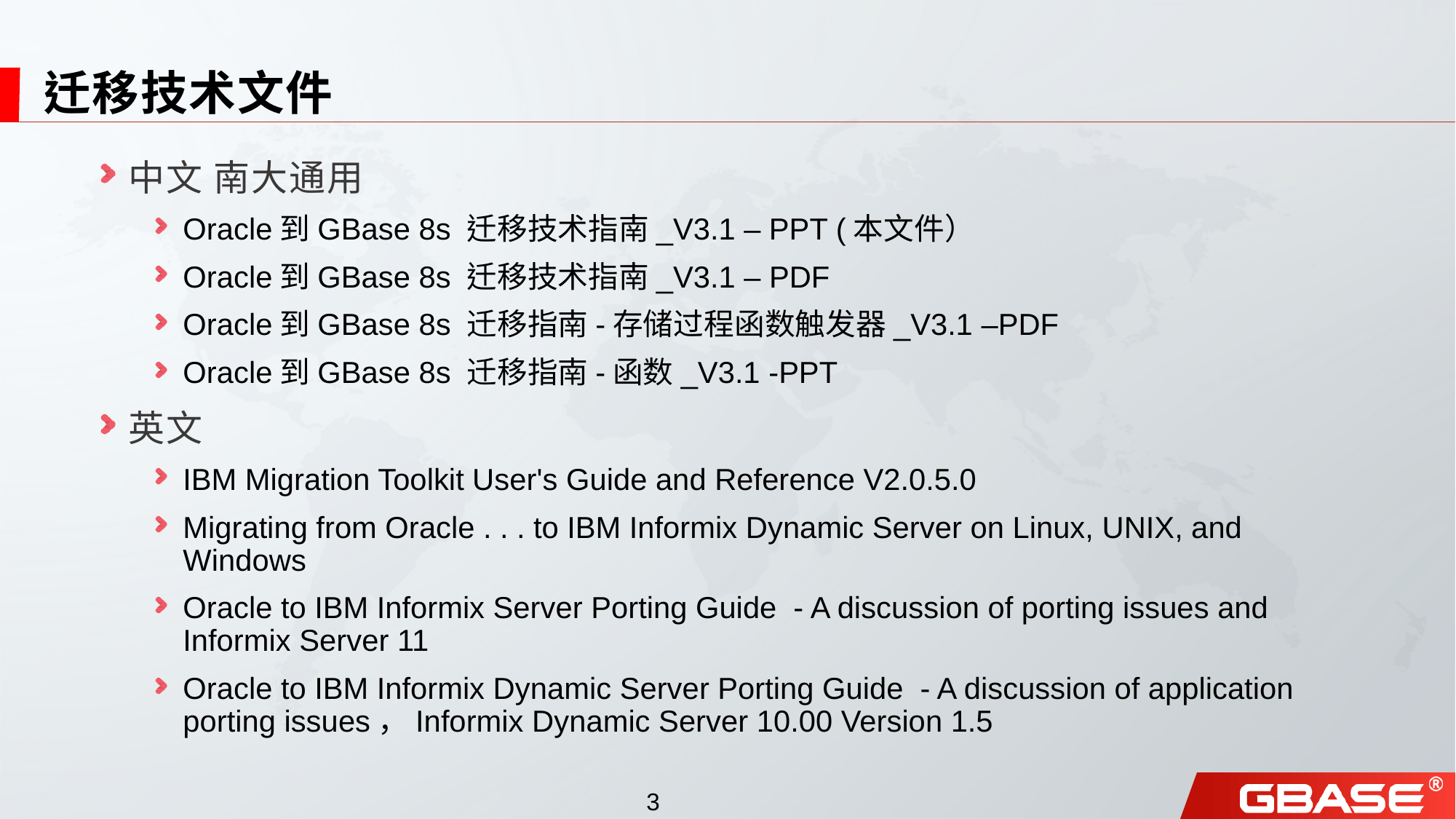

# 迁移技术文件
中文 南大通用
Oracle到GBase 8s 迁移技术指南_V3.1 – PPT (本文件）
Oracle到GBase 8s 迁移技术指南_V3.1 – PDF
Oracle到GBase 8s 迁移指南-存储过程函数触发器_V3.1 –PDF
Oracle到GBase 8s 迁移指南-函数_V3.1 -PPT
英文
IBM Migration Toolkit User's Guide and Reference V2.0.5.0
Migrating from Oracle . . . to IBM Informix Dynamic Server on Linux, UNIX, and Windows
Oracle to IBM Informix Server Porting Guide  - A discussion of porting issues and Informix Server 11
Oracle to IBM Informix Dynamic Server Porting Guide  - A discussion of application porting issues，Informix Dynamic Server 10.00 Version 1.5